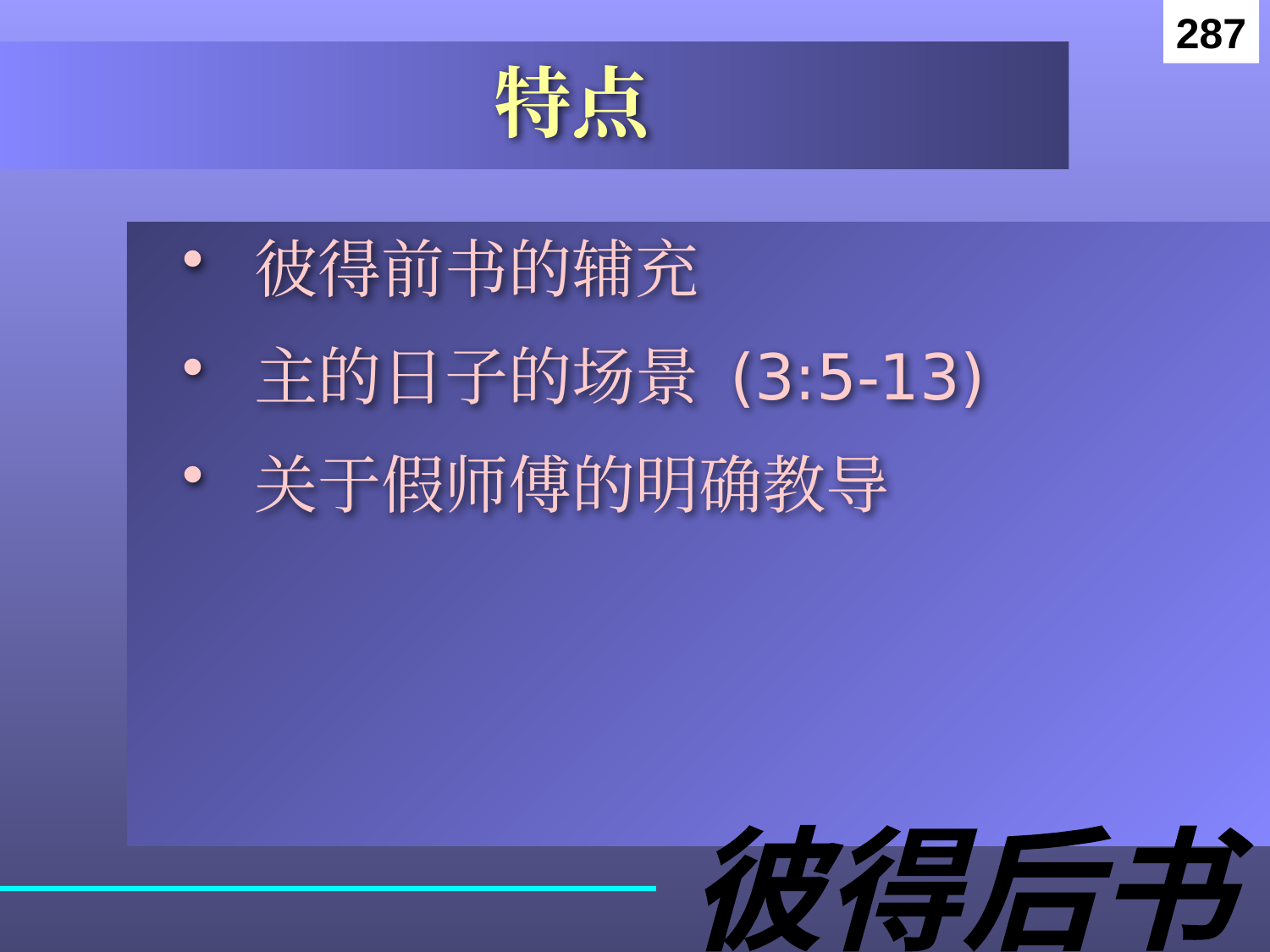

287
# 特点

彼得前书的辅充
主的日子的场景 (3:5-13)
关于假师傅的明确教导
彼得后书